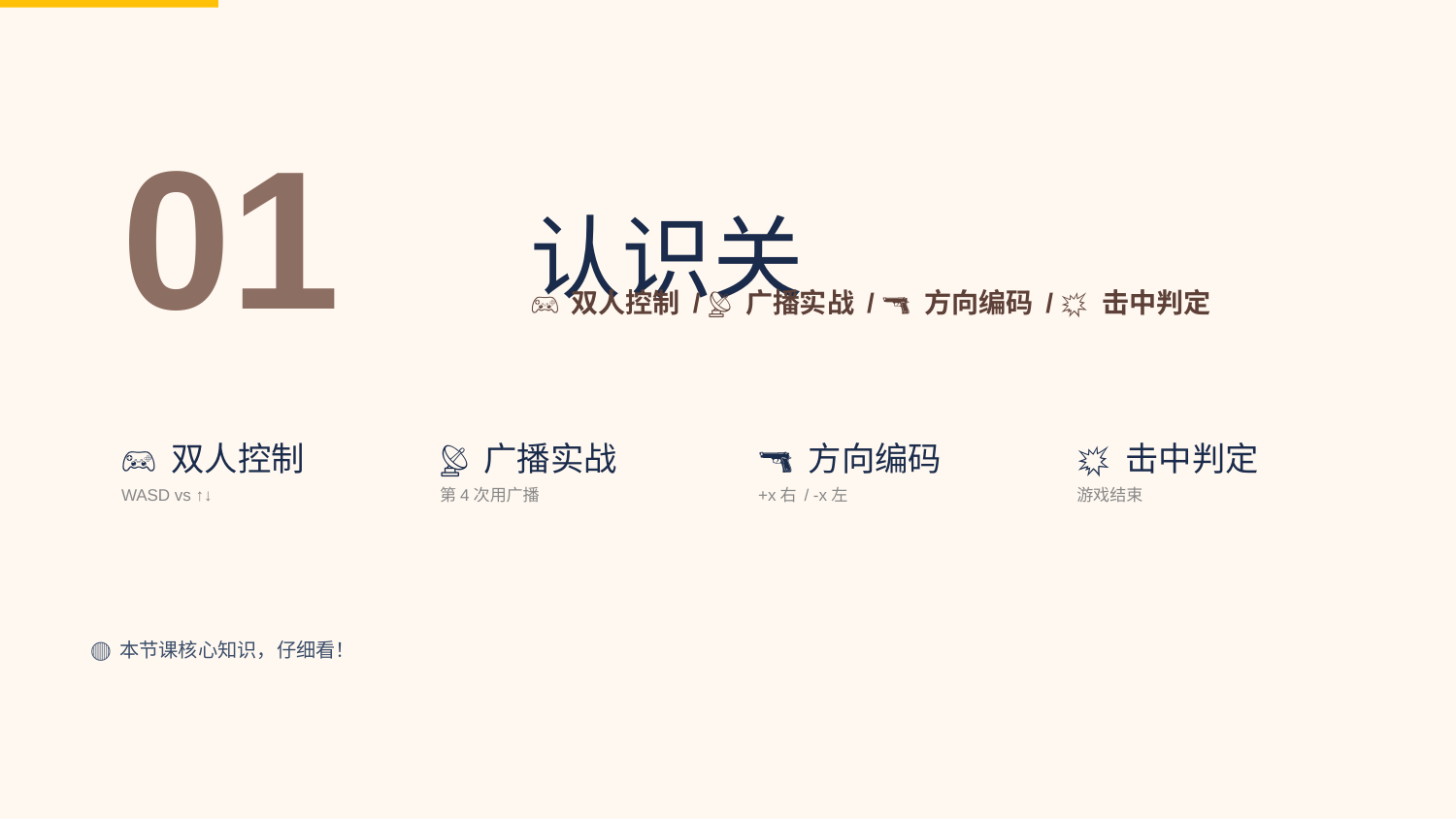

01
认识关
🎮 双人控制 / 📡 广播实战 / 🔫 方向编码 / 💥 击中判定
🎮 双人控制
WASD vs ↑↓
📡 广播实战
第4次用广播
🔫 方向编码
+x右 / -x左
💥 击中判定
游戏结束
🔴 本节课核心知识，仔细看！